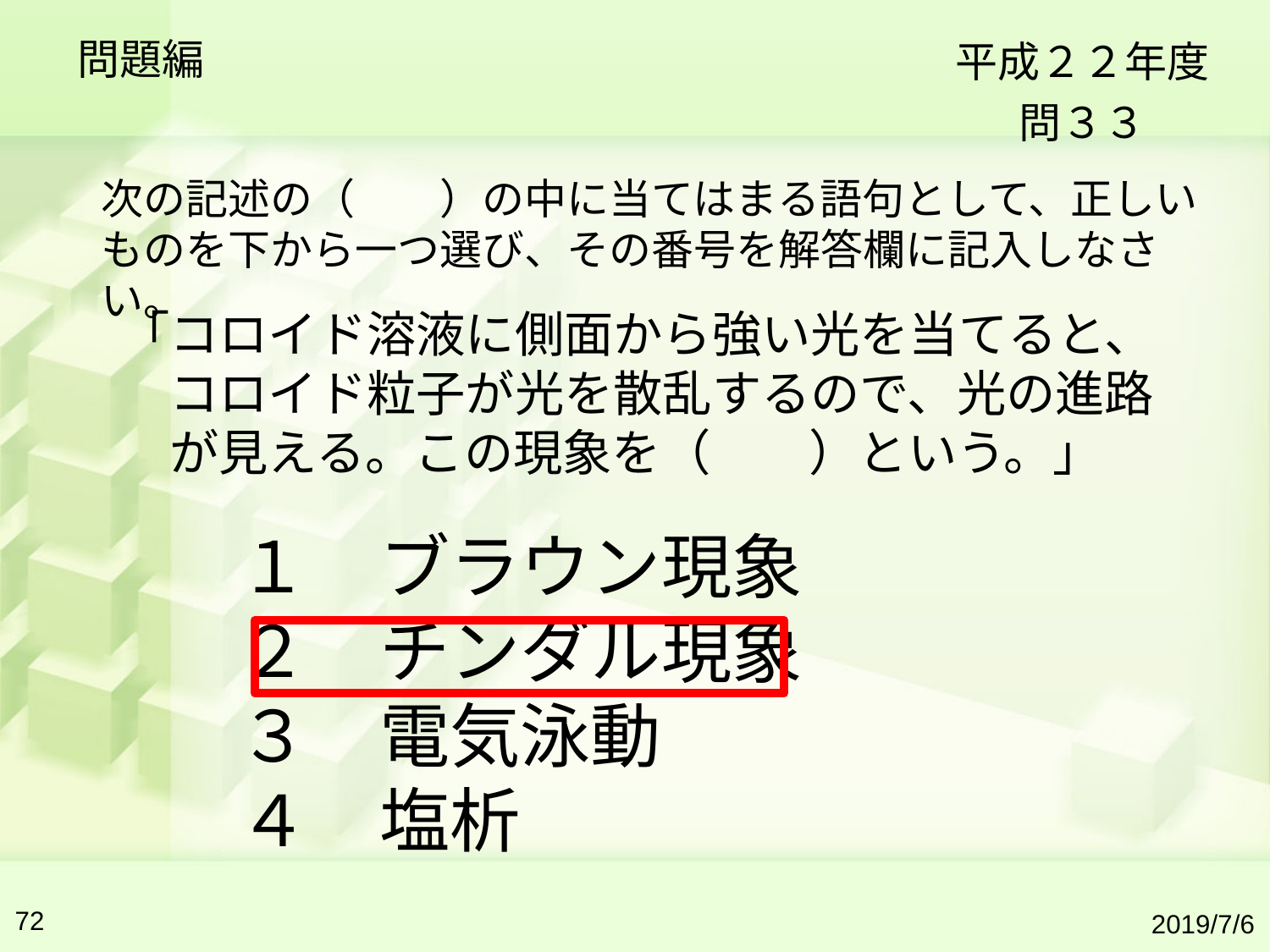

問題編
平成２２年度
問３３
次の記述の（　　）の中に当てはまる語句として、正しいものを下から一つ選び、その番号を解答欄に記入しなさい。
「コロイド溶液に側面から強い光を当てると、
　コロイド粒子が光を散乱するので、光の進路
　が見える。この現象を（　　）という。」
１　ブラウン現象
２　チンダル現象
３　電気泳動
４　塩析

72
2019/7/6